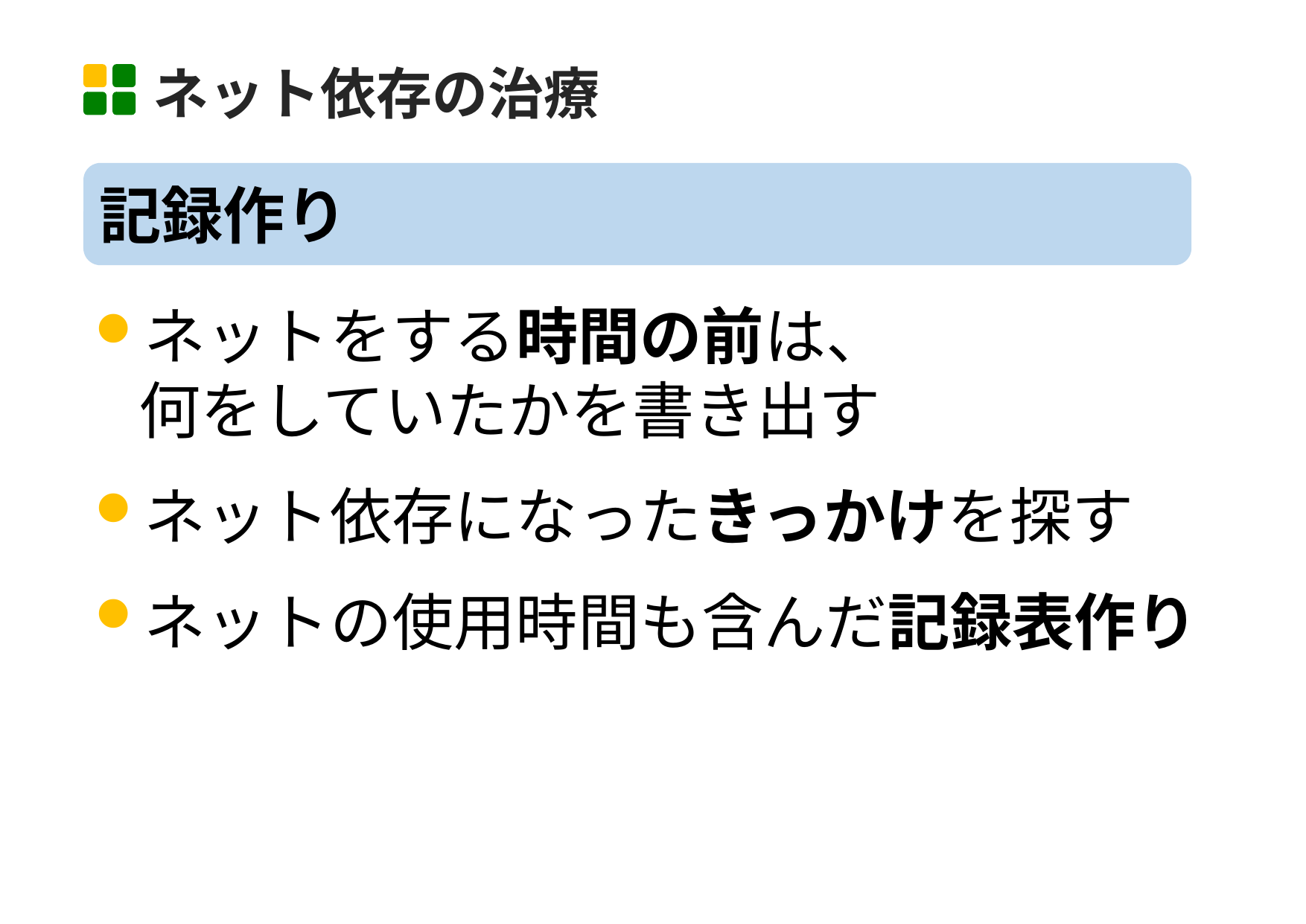

ネット依存の治療

記録作り
ネットをする時間の前は、
何をしていたかを書き出す
ネット依存になったきっかけを探す
ネットの使用時間も含んだ記録表作り